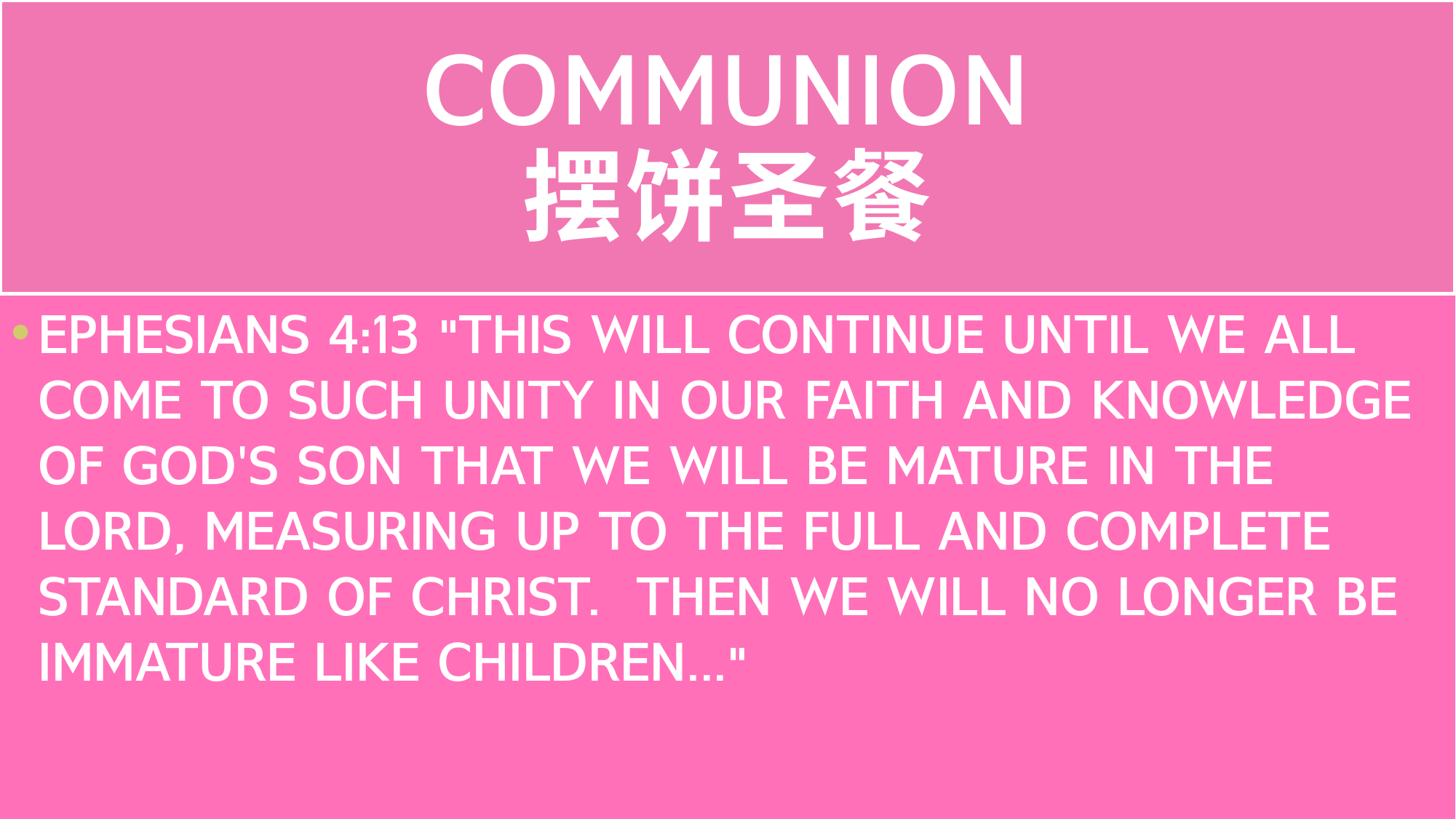

# COMMUNION 摆饼圣餐
EPHESIANS 4:13 "THIS WILL CONTINUE UNTIL WE ALL COME TO SUCH UNITY IN OUR FAITH AND KNOWLEDGE OF GOD'S SON THAT WE WILL BE MATURE IN THE LORD, MEASURING UP TO THE FULL AND COMPLETE STANDARD OF CHRIST.  THEN WE WILL NO LONGER BE IMMATURE LIKE CHILDREN..."